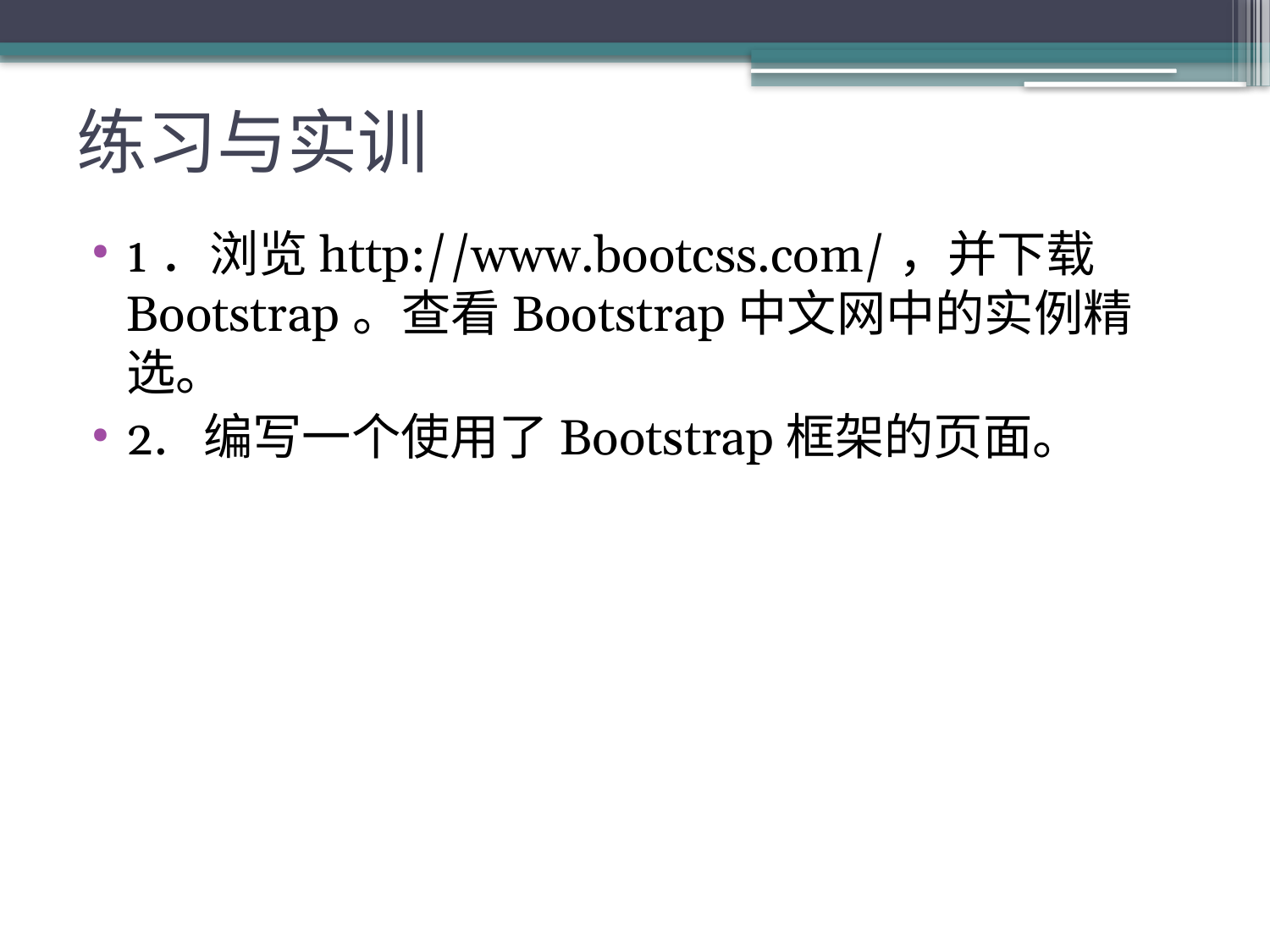

# 练习与实训
1．浏览http://www.bootcss.com/，并下载Bootstrap。查看Bootstrap中文网中的实例精选。
2.  编写一个使用了Bootstrap框架的页面。